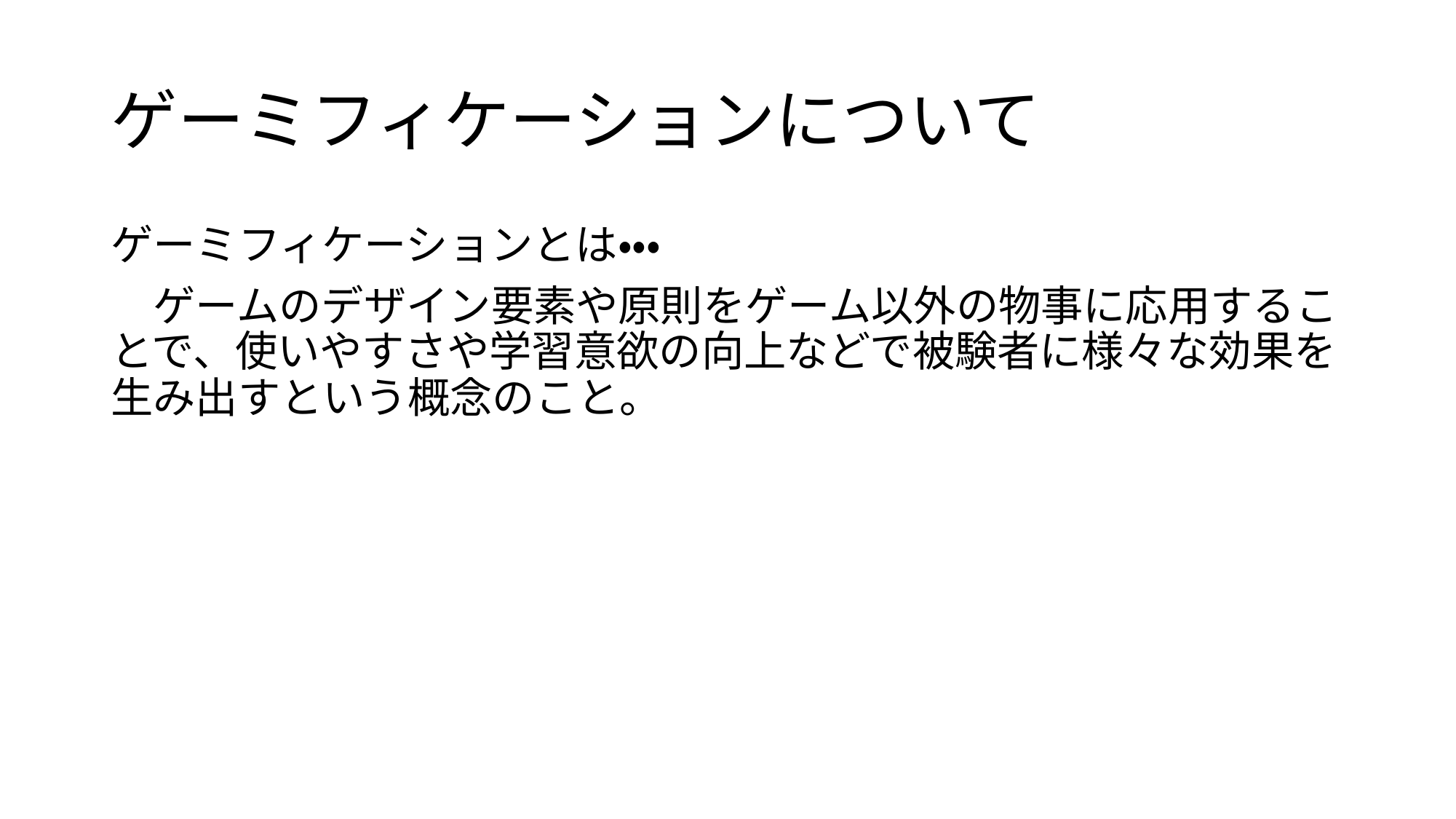

# ゲーミフィケーションについて
ゲーミフィケーションとは・・・
　ゲームのデザイン要素や原則をゲーム以外の物事に応用することで、使いやすさや学習意欲の向上などで被験者に様々な効果を生み出すという概念のこと。